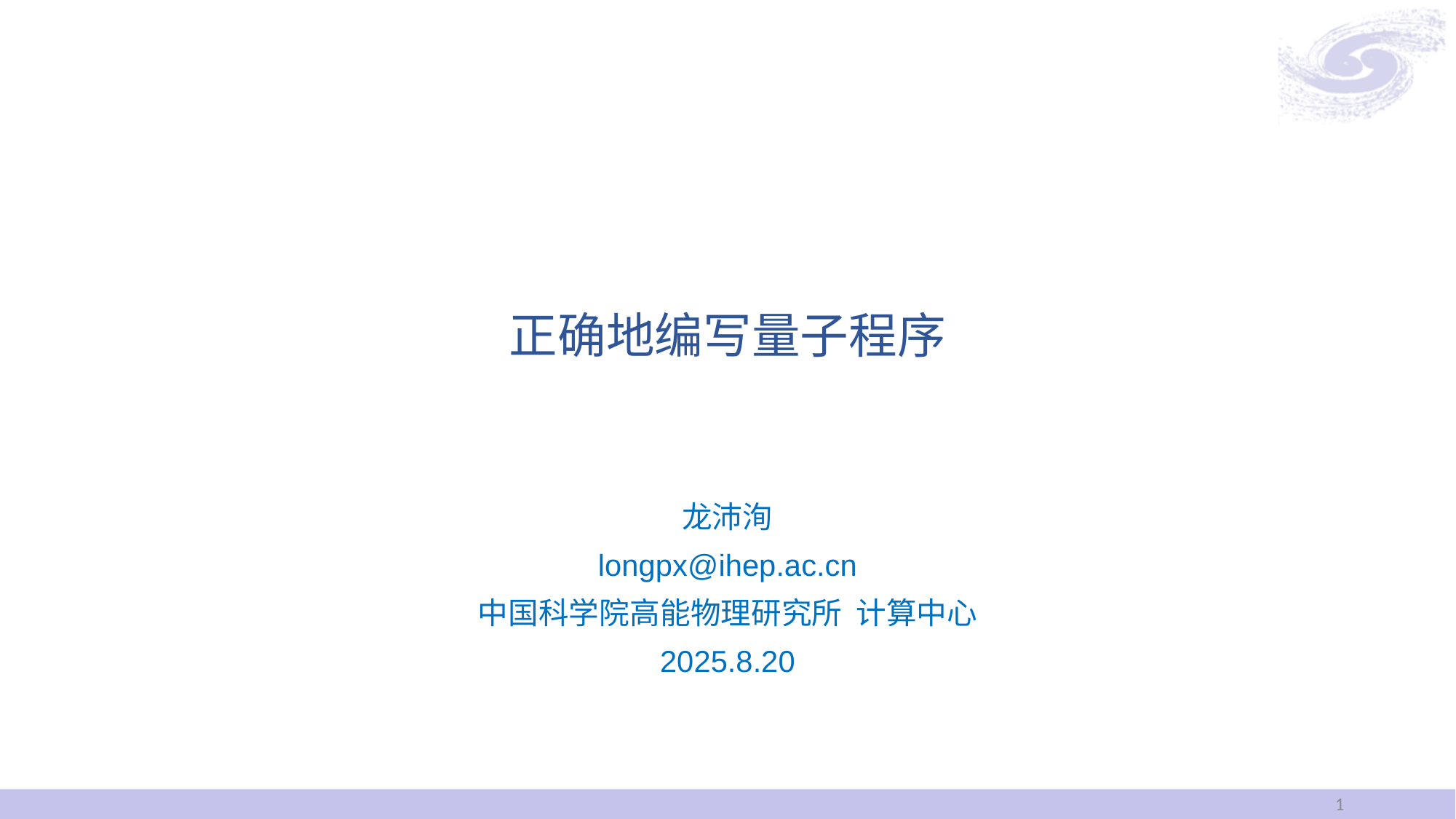

# 正确地编写量子程序
龙沛洵
longpx@ihep.ac.cn
中国科学院高能物理研究所  计算中心
2025.8.20
1